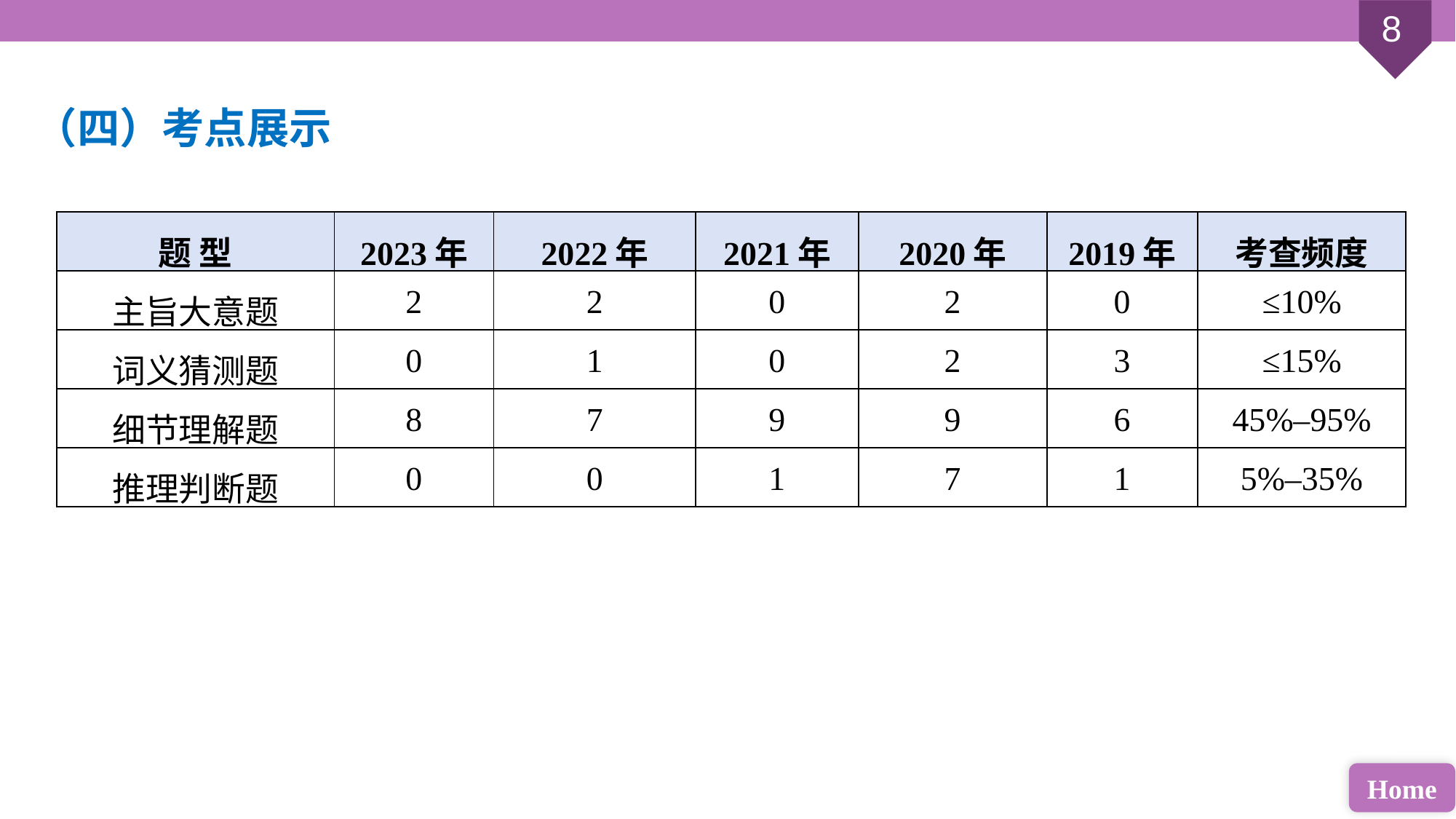

（四）考点展示
| 题 型 | 2023年 | 2022年 | 2021年 | 2020年 | 2019年 | 考查频度 |
| --- | --- | --- | --- | --- | --- | --- |
| 主旨大意题 | 2 | 2 | 0 | 2 | 0 | ≤10% |
| 词义猜测题 | 0 | 1 | 0 | 2 | 3 | ≤15% |
| 细节理解题 | 8 | 7 | 9 | 9 | 6 | 45%–95% |
| 推理判断题 | 0 | 0 | 1 | 7 | 1 | 5%–35% |